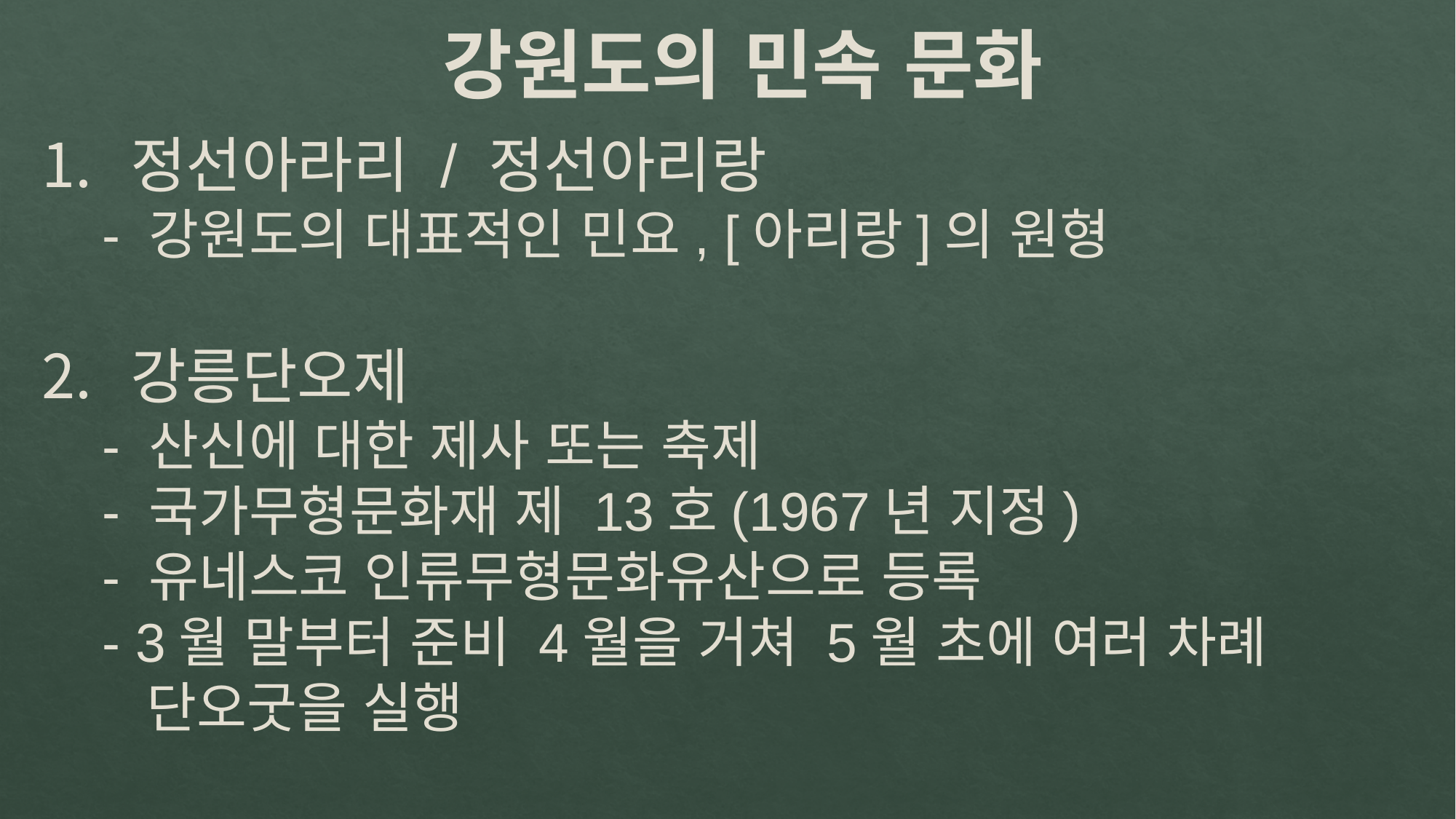

강원도의 민속 문화
정선아라리 / 정선아리랑
    - 강원도의 대표적인 민요, [아리랑]의 원형

강릉단오제
    - 산신에 대한 제사 또는 축제
    - 국가무형문화재 제 13호(1967년 지정)
    - 유네스코 인류무형문화유산으로 등록
    - 3월 말부터 준비 4월을 거쳐 5월 초에 여러 차례
      단오굿을 실행